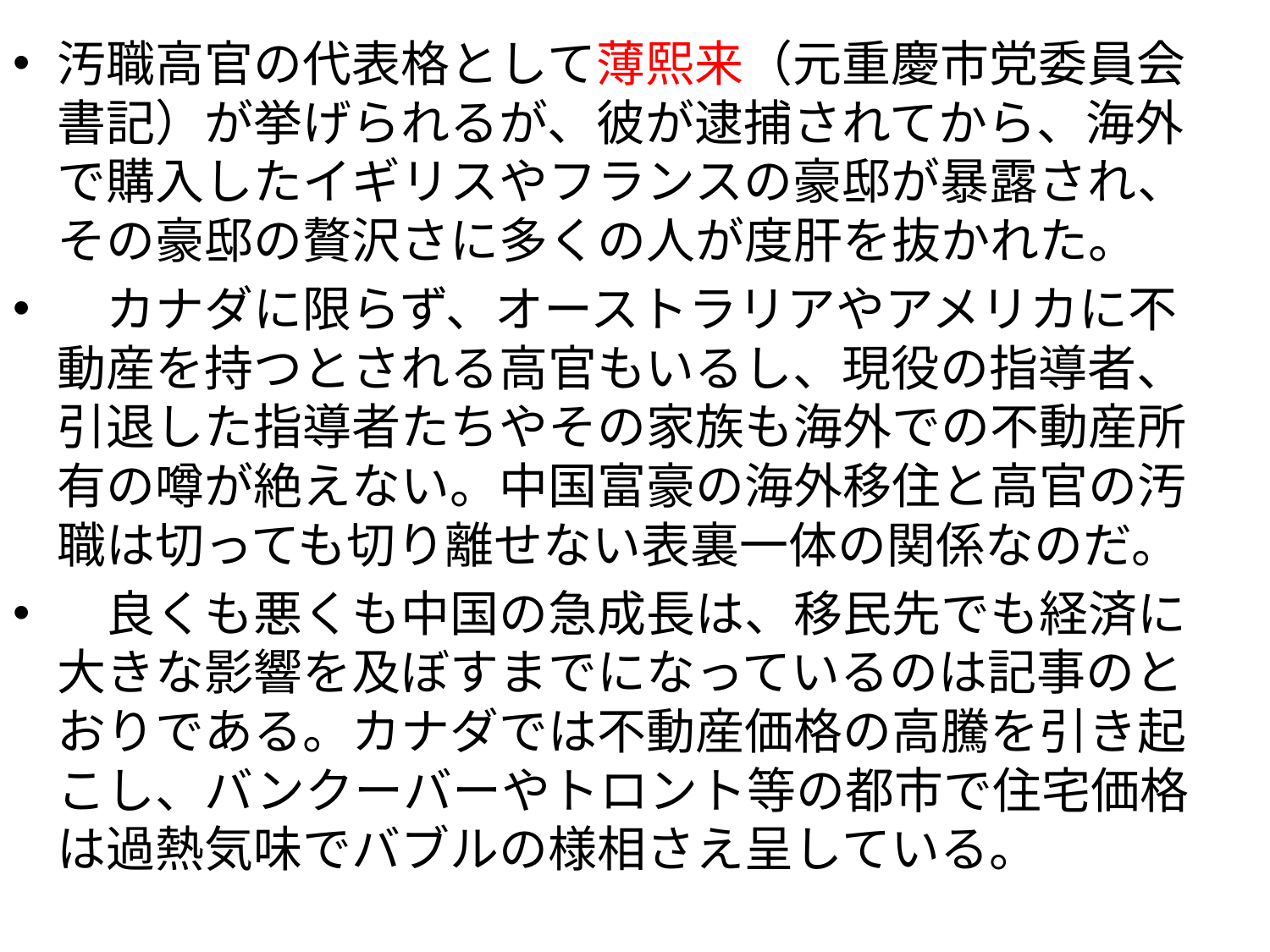

汚職高官の代表格として薄熙来（元重慶市党委員会書記）が挙げられるが、彼が逮捕されてから、海外で購入したイギリスやフランスの豪邸が暴露され、その豪邸の贅沢さに多くの人が度肝を抜かれた。
　カナダに限らず、オーストラリアやアメリカに不動産を持つとされる高官もいるし、現役の指導者、引退した指導者たちやその家族も海外での不動産所有の噂が絶えない。中国富豪の海外移住と高官の汚職は切っても切り離せない表裏一体の関係なのだ。
　良くも悪くも中国の急成長は、移民先でも経済に大きな影響を及ぼすまでになっているのは記事のとおりである。カナダでは不動産価格の高騰を引き起こし、バンクーバーやトロント等の都市で住宅価格は過熱気味でバブルの様相さえ呈している。